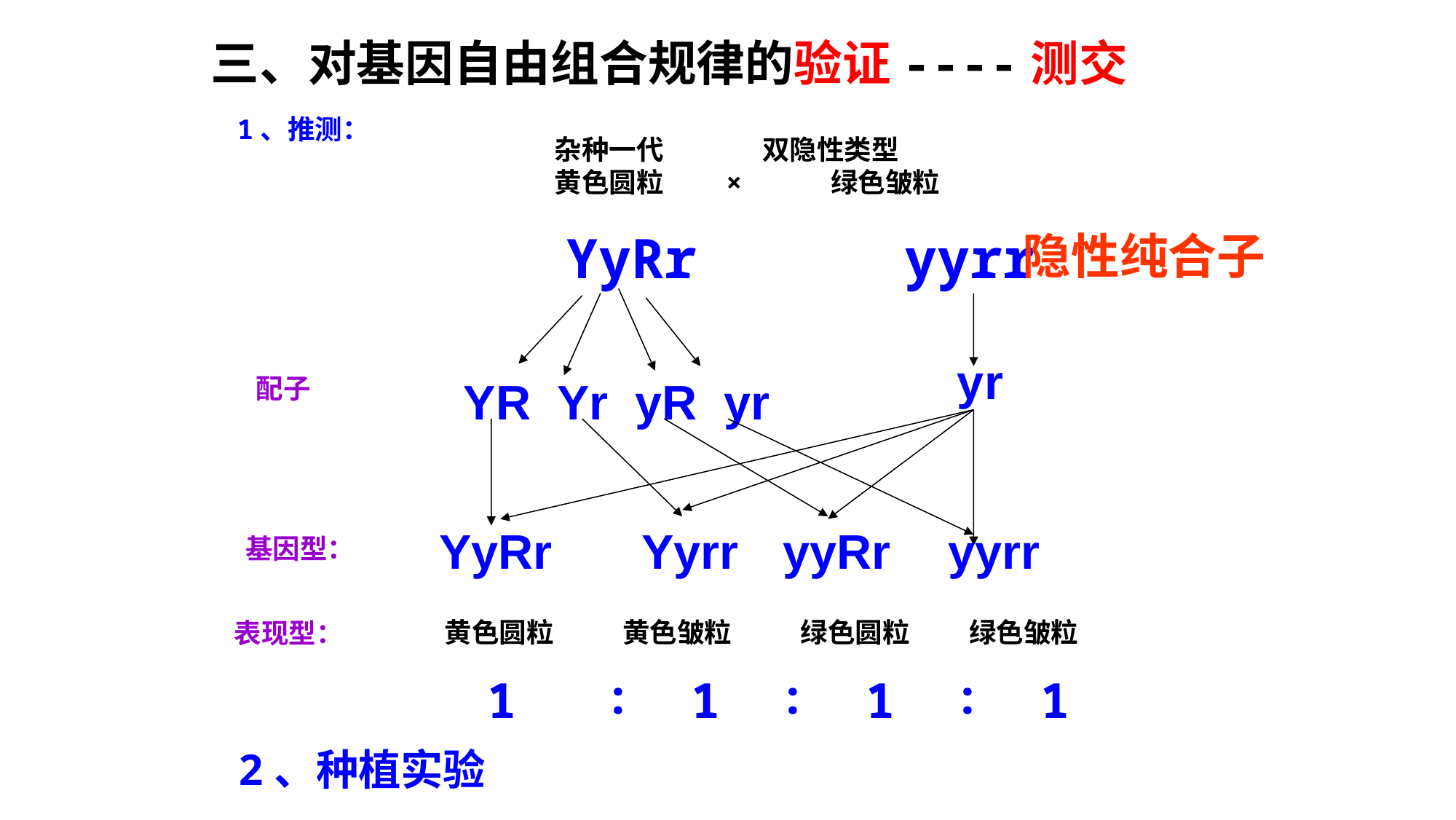

三、对基因自由组合规律的验证----测交

1、推测：
杂种一代                双隐性类型
黄色圆粒         ×     绿色皱粒
YyRr
yyrr
隐性纯合子

yr
YR  Yr  yR  yr
配子

YyRr
Yyrr
yyRr
yyrr
基因型：

黄色圆粒
黄色皱粒
绿色圆粒
绿色皱粒
  表现型：
  1   ∶  1  ∶  1  ∶  1
2、种植实验